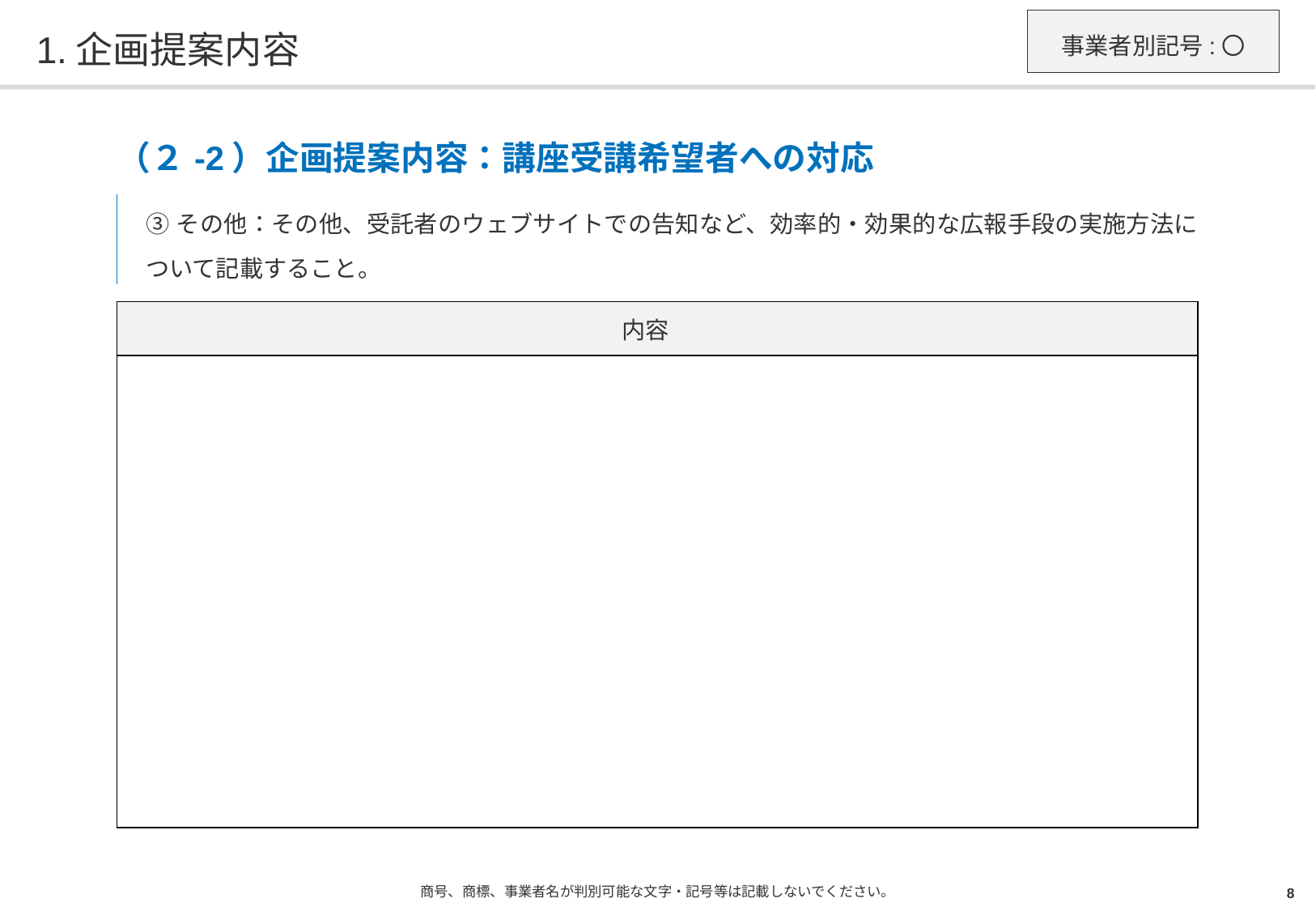

事業者別記号:〇
# 1.企画提案内容
| （２-2）企画提案内容：講座受講希望者への対応 |
| --- |
| ③その他：その他、受託者のウェブサイトでの告知など、効率的・効果的な広報手段の実施方法について記載すること。 |
| 内容 |
| --- |
|  |
商号、商標、事業者名が判別可能な文字・記号等は記載しないでください。
8